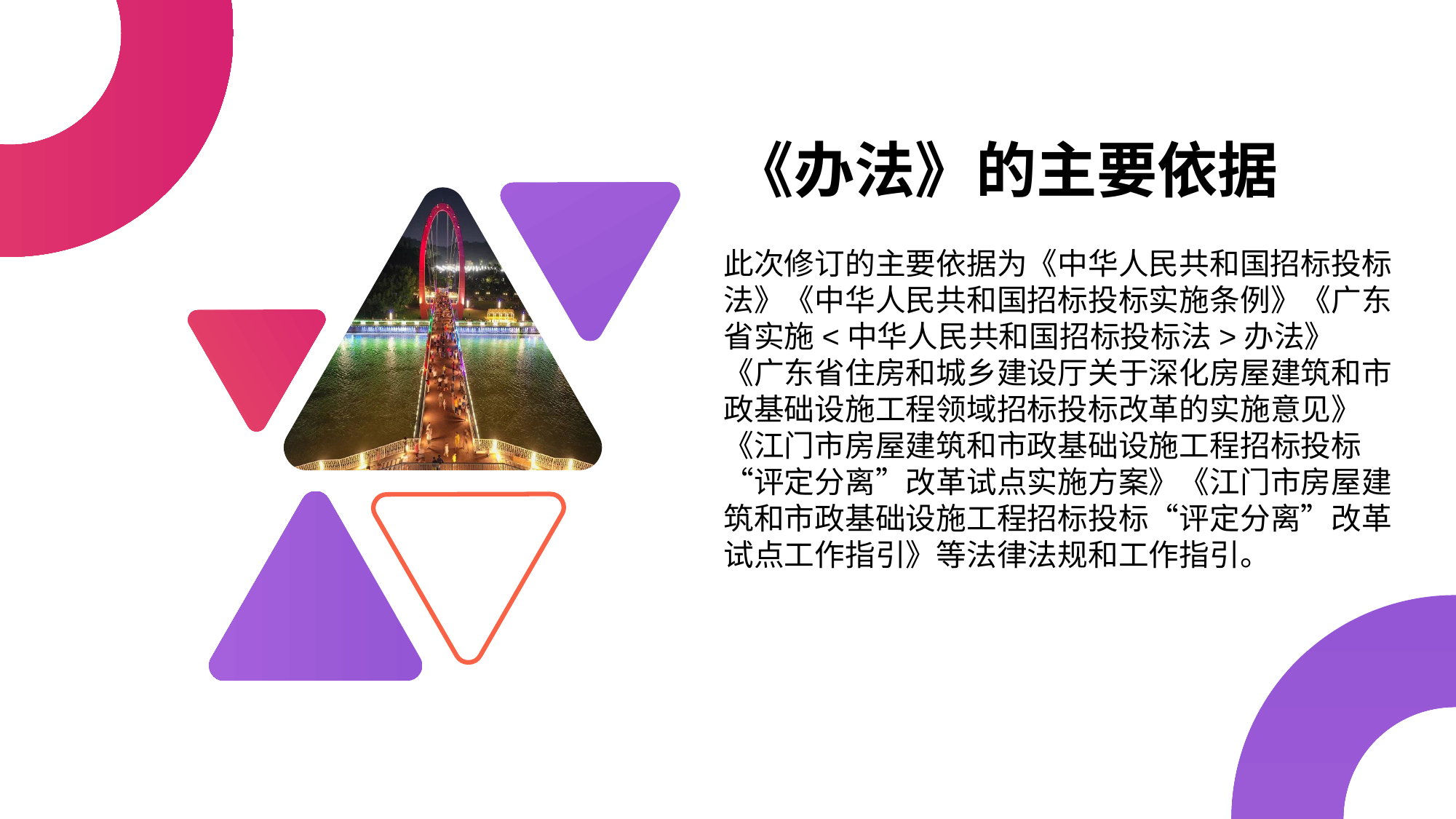

《办法》的主要依据

此次修订的主要依据为《中华人民共和国招标投标法》《中华人民共和国招标投标实施条例》《广东省实施<中华人民共和国招标投标法>办法》《广东省住房和城乡建设厅关于深化房屋建筑和市政基础设施工程领域招标投标改革的实施意见》《江门市房屋建筑和市政基础设施工程招标投标“评定分离”改革试点实施方案》《江门市房屋建筑和市政基础设施工程招标投标“评定分离”改革试点工作指引》等法律法规和工作指引。